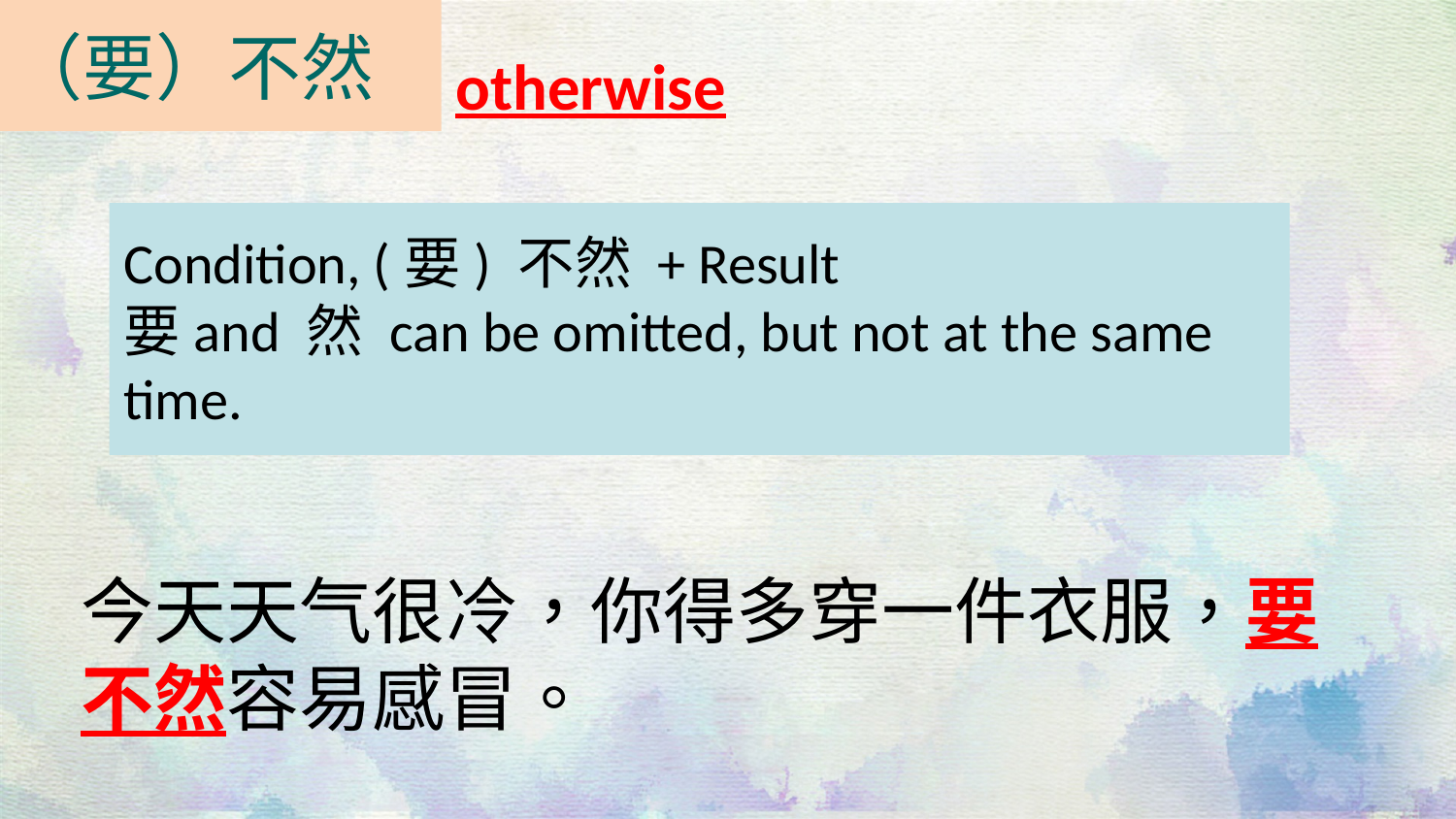

（要）不然
otherwise
Condition, (要) 不然 + Result
要and 然 can be omitted, but not at the same time.
今天天气很冷，你得多穿一件衣服，要不然容易感冒。